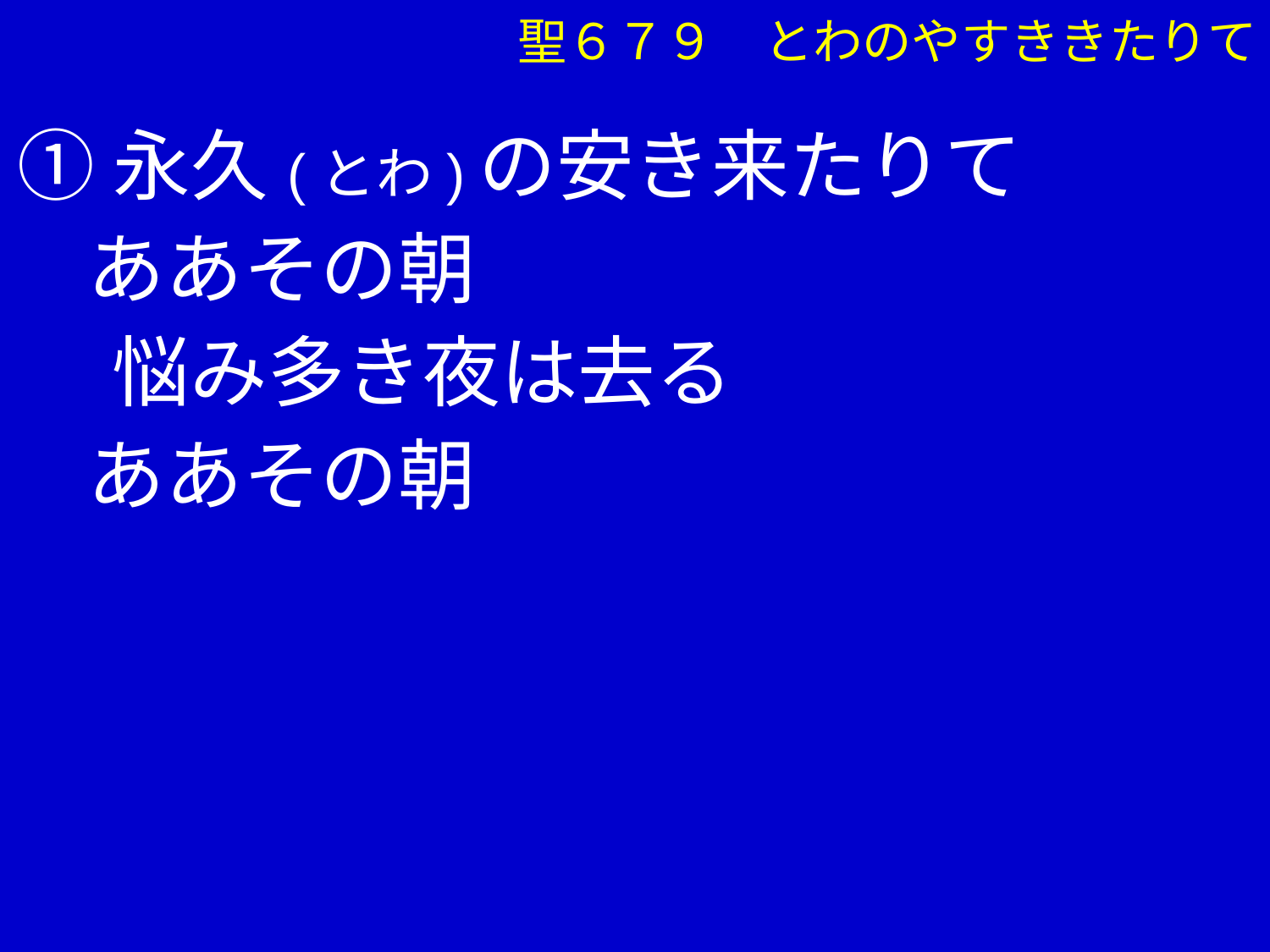

聖６７９　とわのやすききたりて
①永久(とわ)の安き来たりて
   ああその朝
　 悩み多き夜は去る
   ああその朝